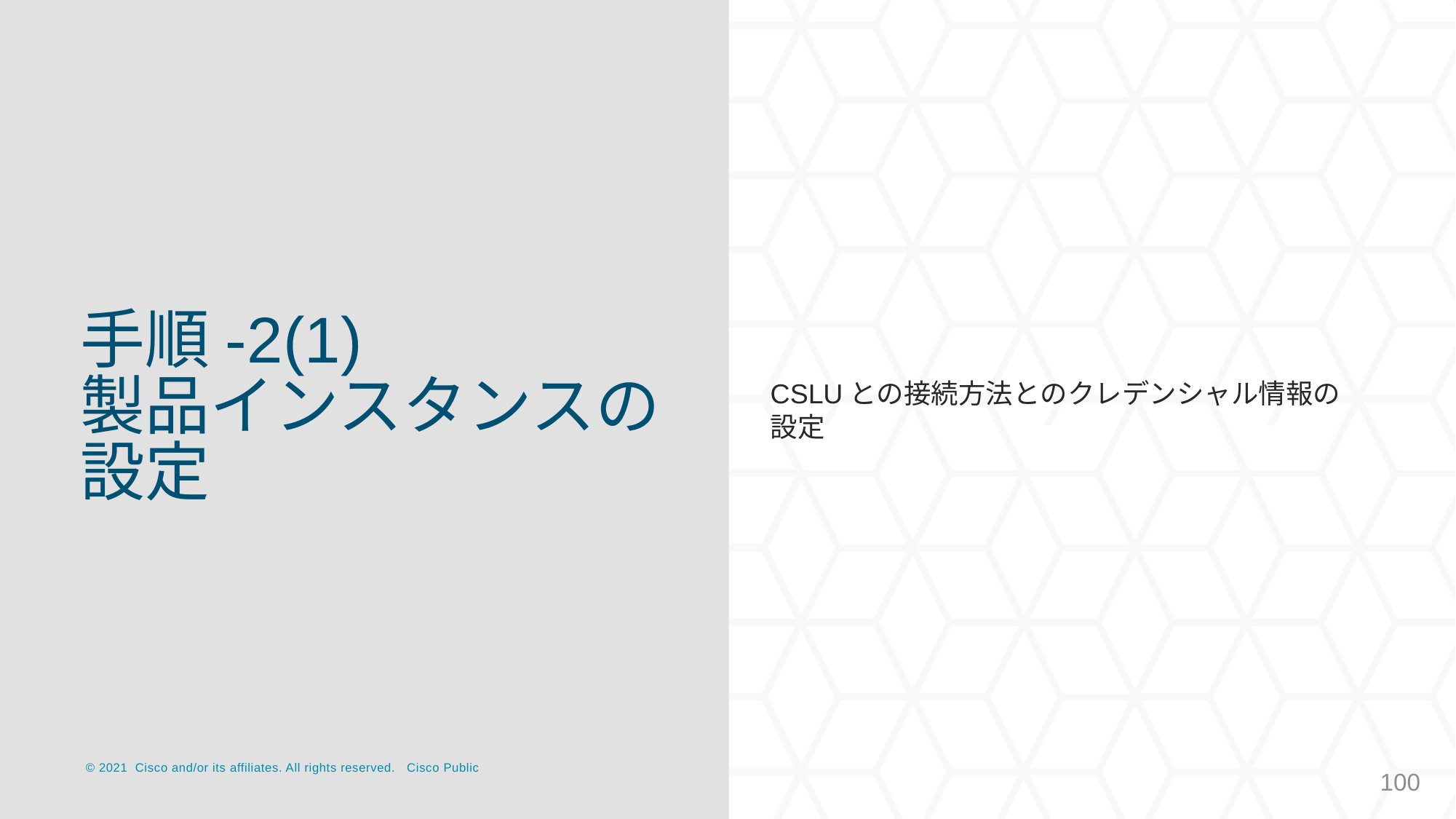

# 手順-2(1) 製品インスタンスの設定
CSLUとの接続方法とのクレデンシャル情報の設定
100